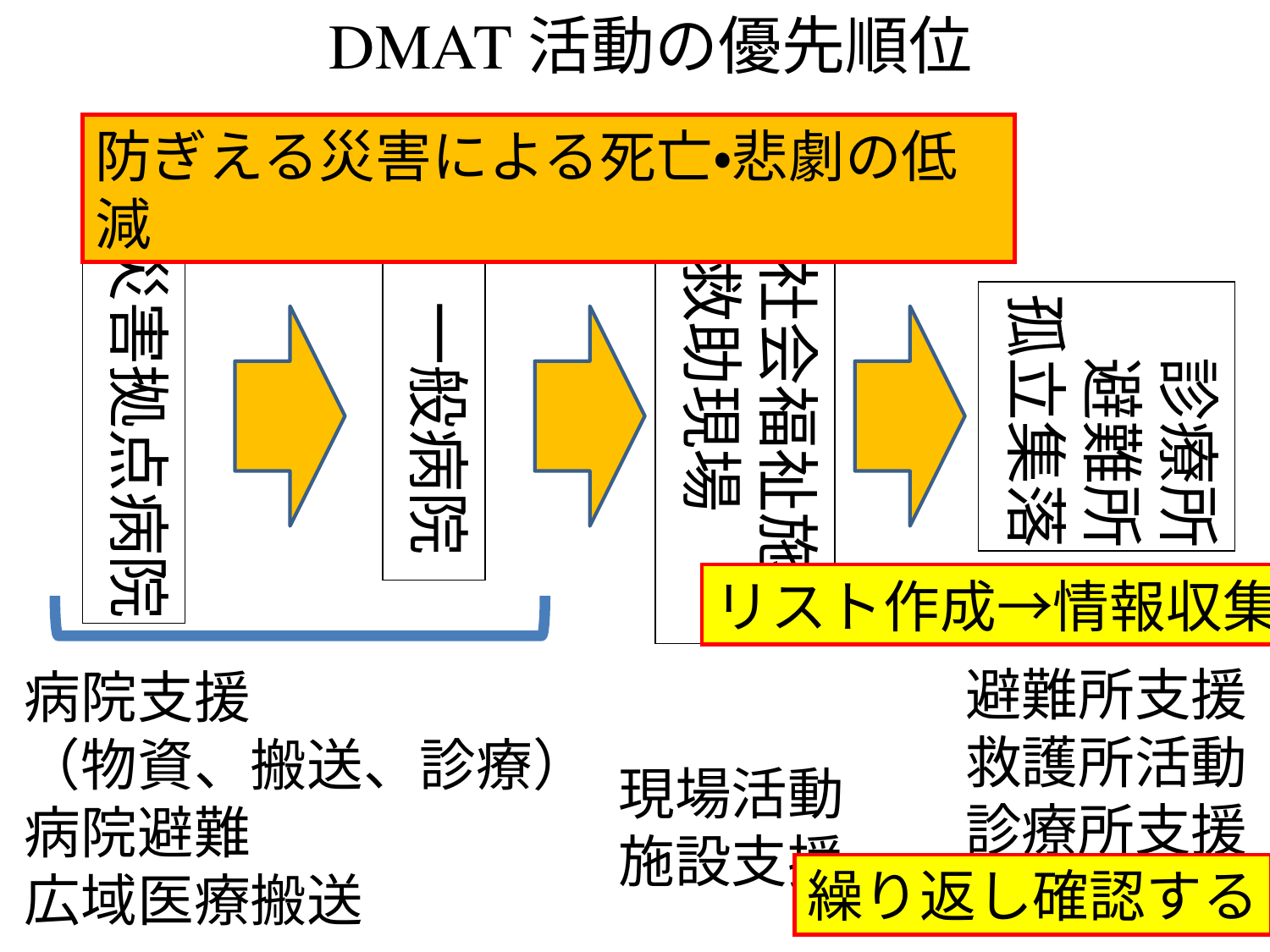

# DMAT活動の優先順位
防ぎえる災害による死亡・悲劇の低減
災害拠点病院
　一般病院
社会福祉施設
救助現場
　診療所
　避難所
孤立集落

リスト作成→情報収集

病院支援
（物資、搬送、診療）
病院避難
広域医療搬送
避難所支援
救護所活動
診療所支援
現場活動
施設支援
繰り返し確認する